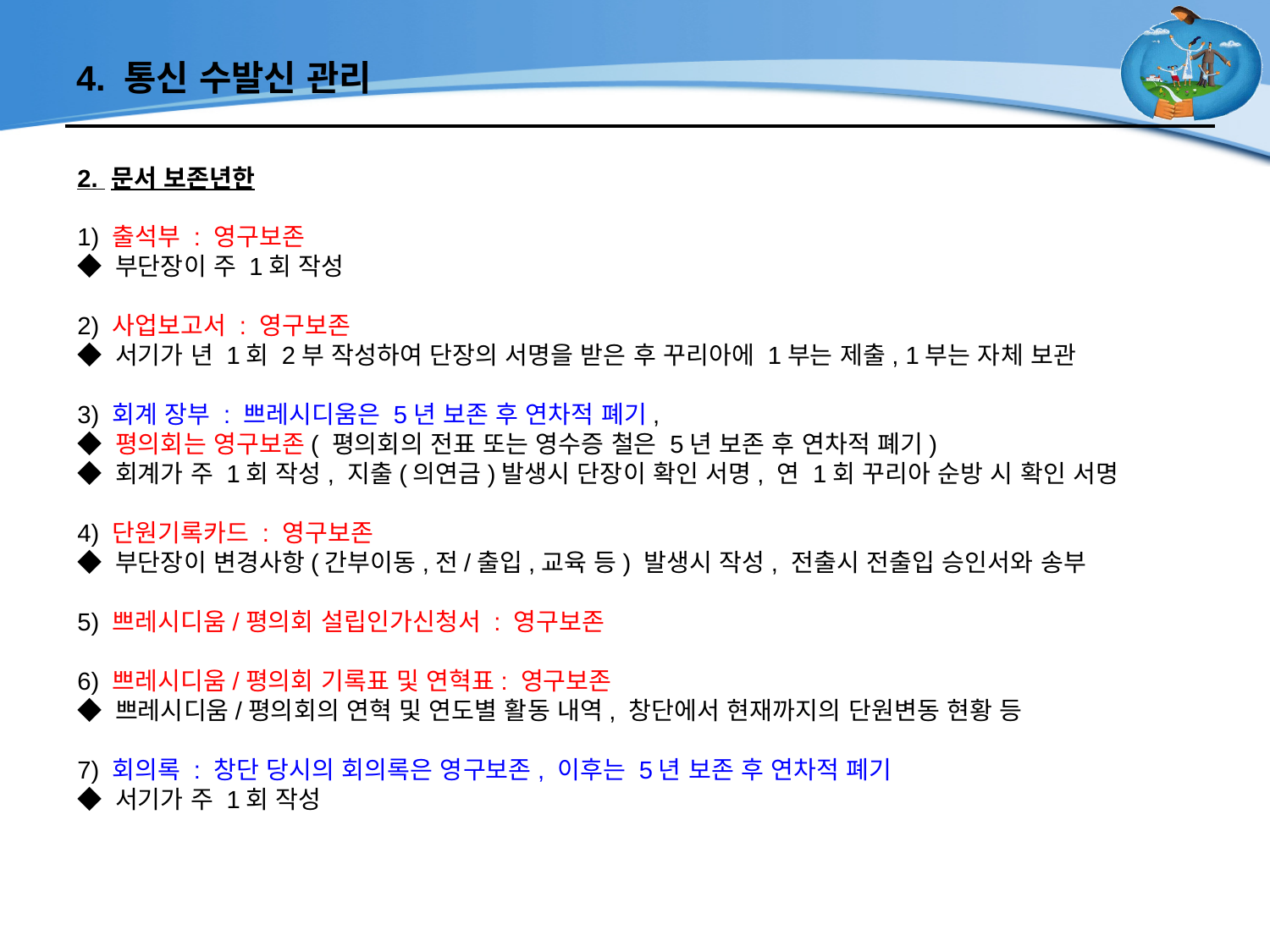

# 4. 통신 수발신 관리
2. 문서 보존년한

1) 출석부 : 영구보존
◆ 부단장이 주 1회 작성

2) 사업보고서 : 영구보존
◆ 서기가 년 1회 2부 작성하여 단장의 서명을 받은 후 꾸리아에 1부는 제출, 1부는 자체 보관

3) 회계 장부 : 쁘레시디움은 5년 보존 후 연차적 폐기,
◆ 평의회는 영구보존( 평의회의 전표 또는 영수증 철은 5년 보존 후 연차적 폐기)
◆ 회계가 주 1회 작성, 지출(의연금)발생시 단장이 확인 서명, 연 1회 꾸리아 순방 시 확인 서명

4) 단원기록카드 : 영구보존
◆ 부단장이 변경사항(간부이동,전/출입,교육 등) 발생시 작성, 전출시 전출입 승인서와 송부

5) 쁘레시디움/평의회 설립인가신청서 : 영구보존

6) 쁘레시디움/평의회 기록표 및 연혁표: 영구보존
◆ 쁘레시디움/평의회의 연혁 및 연도별 활동 내역, 창단에서 현재까지의 단원변동 현황 등

7) 회의록 : 창단 당시의 회의록은 영구보존, 이후는 5년 보존 후 연차적 폐기
◆ 서기가 주 1회 작성